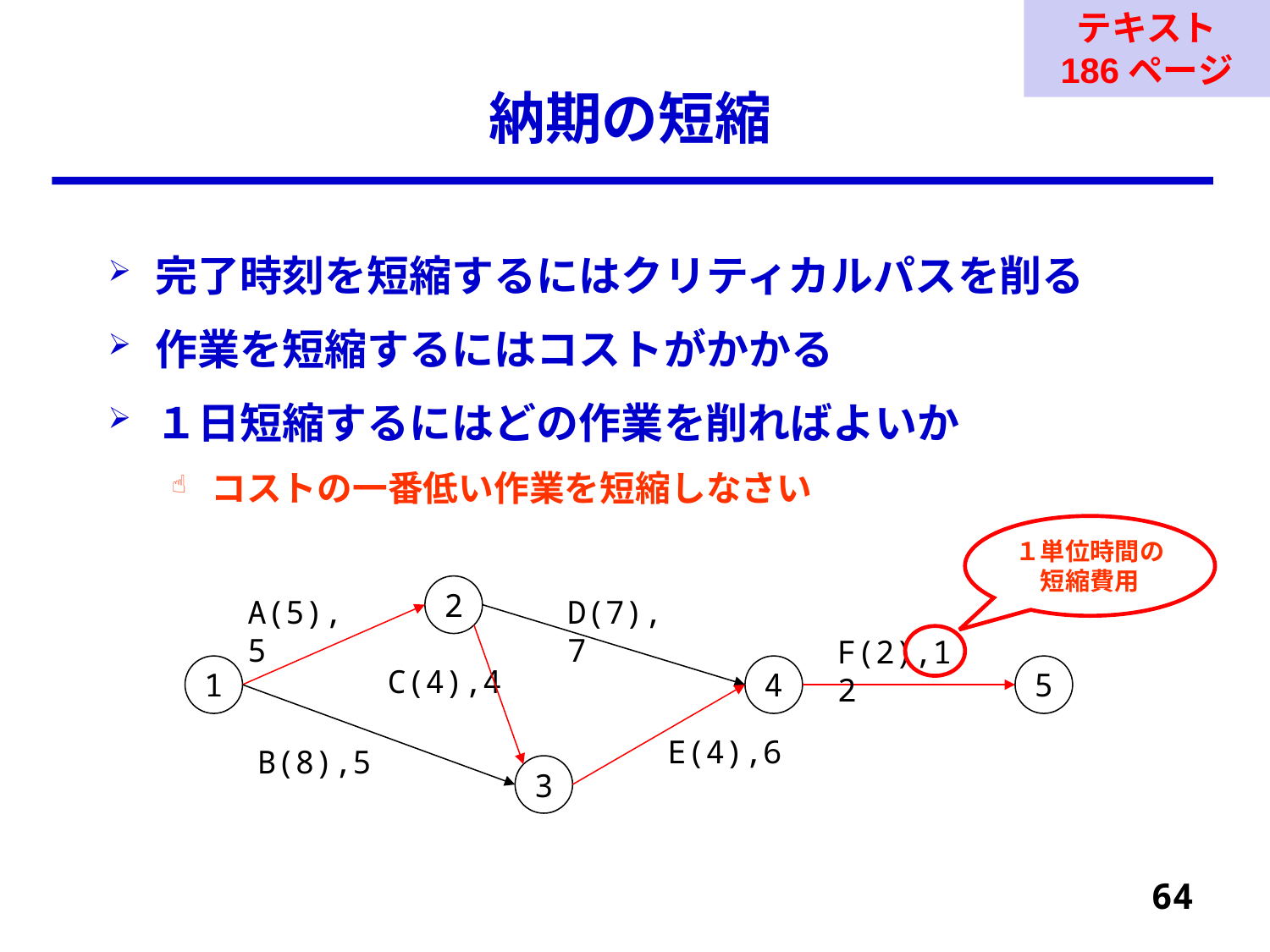

テキスト
186ページ
# 納期の短縮
完了時刻を短縮するにはクリティカルパスを削る
作業を短縮するにはコストがかかる
１日短縮するにはどの作業を削ればよいか
コストの一番低い作業を短縮しなさい
１単位時間の
短縮費用
2
A(5),5
D(7),7
F(2),12

1
C(4),4
4
5
E(4),6
B(8),5
3
64